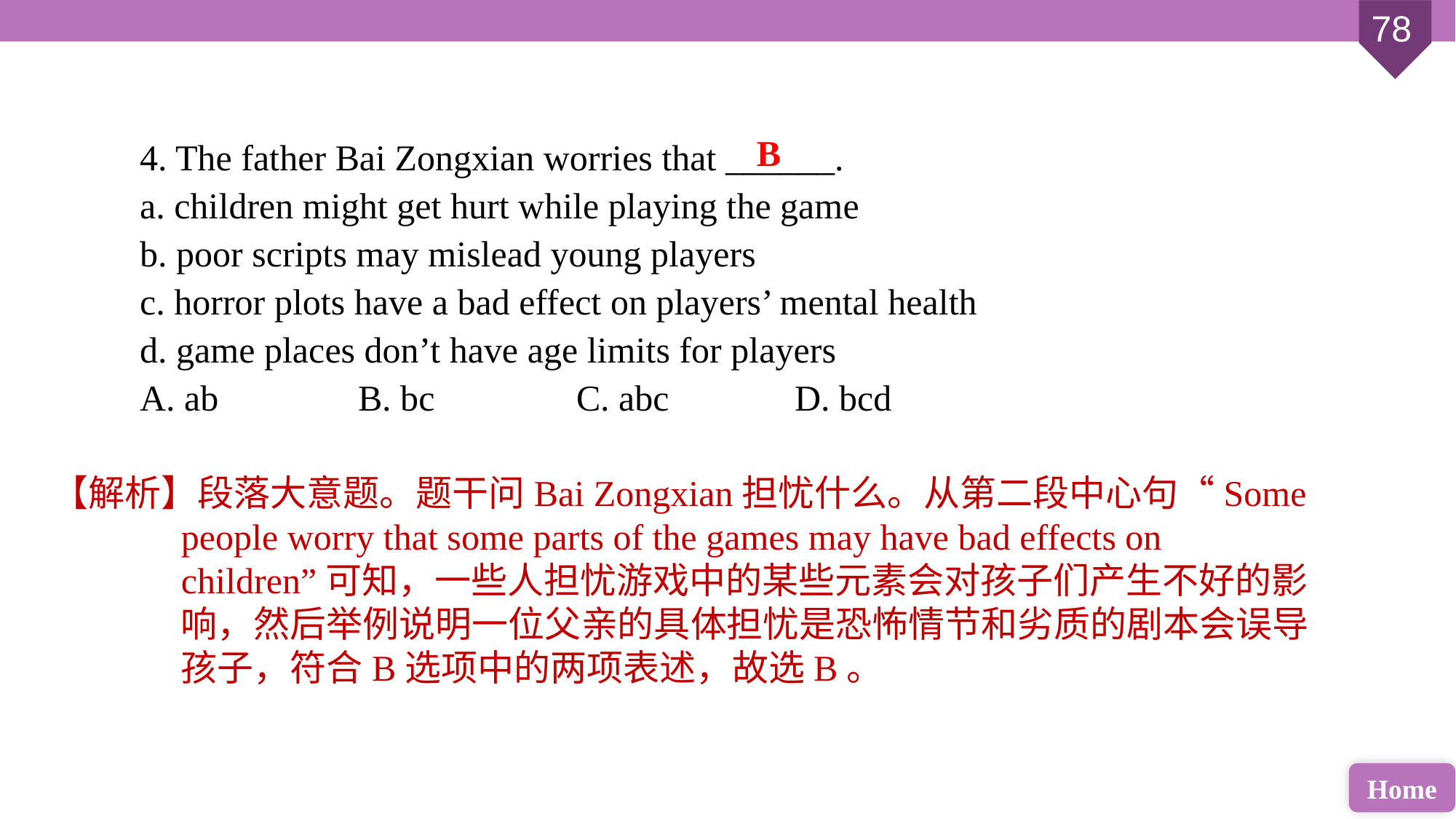

4. The father Bai Zongxian worries that ______.
a. children might get hurt while playing the game
b. poor scripts may mislead young players
c. horror plots have a bad effect on players’ mental health
d. game places don’t have age limits for players
A. ab 		B. bc 		C. abc 		D. bcd
B
【解析】段落大意题。题干问Bai Zongxian担忧什么。从第二段中心句“Some people worry that some parts of the games may have bad effects on children”可知，一些人担忧游戏中的某些元素会对孩子们产生不好的影响，然后举例说明一位父亲的具体担忧是恐怖情节和劣质的剧本会误导孩子，符合B选项中的两项表述，故选B。